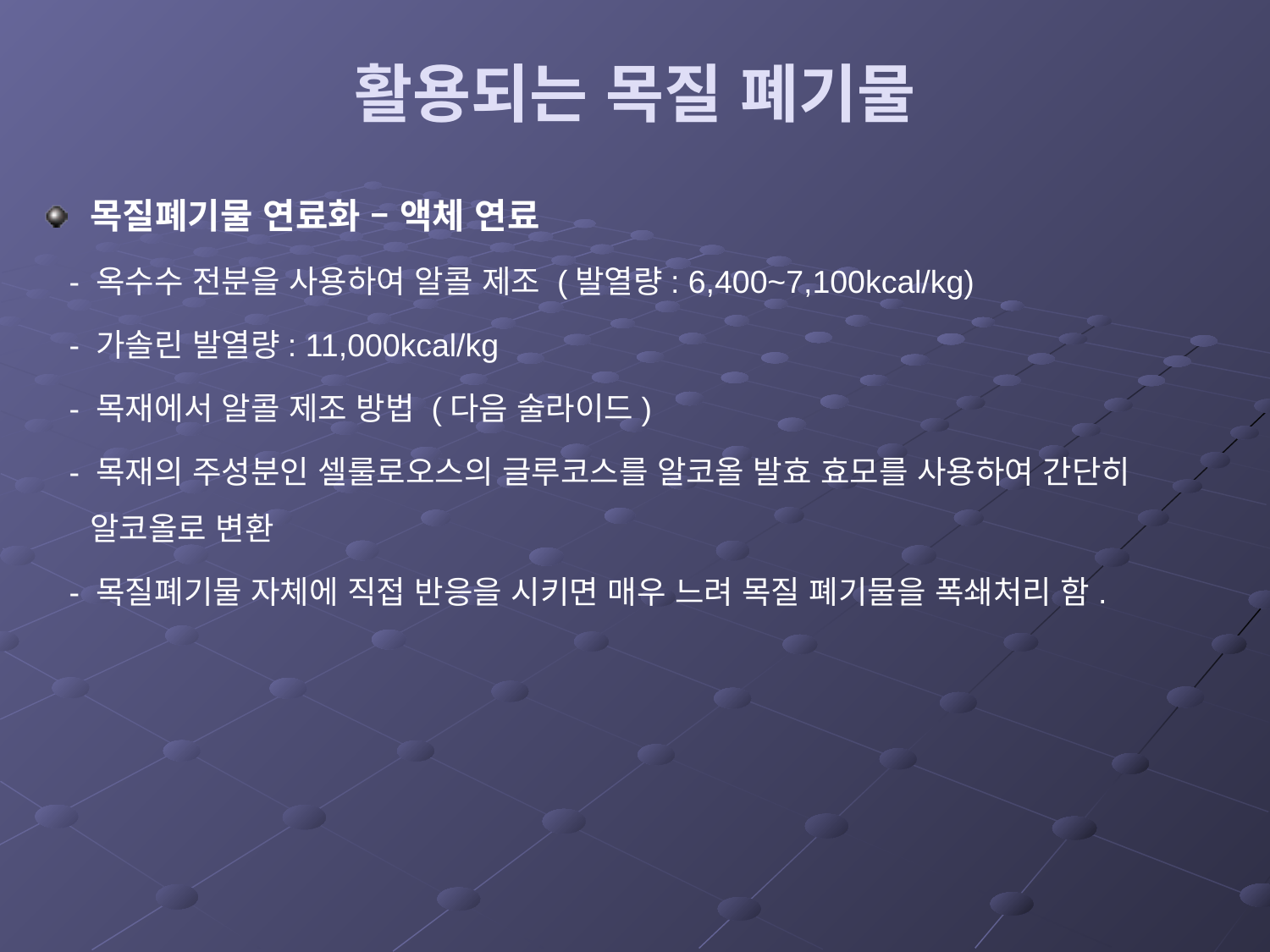

# 활용되는 목질 폐기물
목질폐기물 연료화 – 액체 연료
   - 옥수수 전분을 사용하여 알콜 제조 (발열량: 6,400~7,100kcal/kg)
   - 가솔린 발열량: 11,000kcal/kg
   - 목재에서 알콜 제조 방법 (다음 술라이드)
   - 목재의 주성분인 셀룰로오스의 글루코스를 알코올 발효 효모를 사용하여 간단히 알코올로 변환
   - 목질폐기물 자체에 직접 반응을 시키면 매우 느려 목질 폐기물을 폭쇄처리 함.